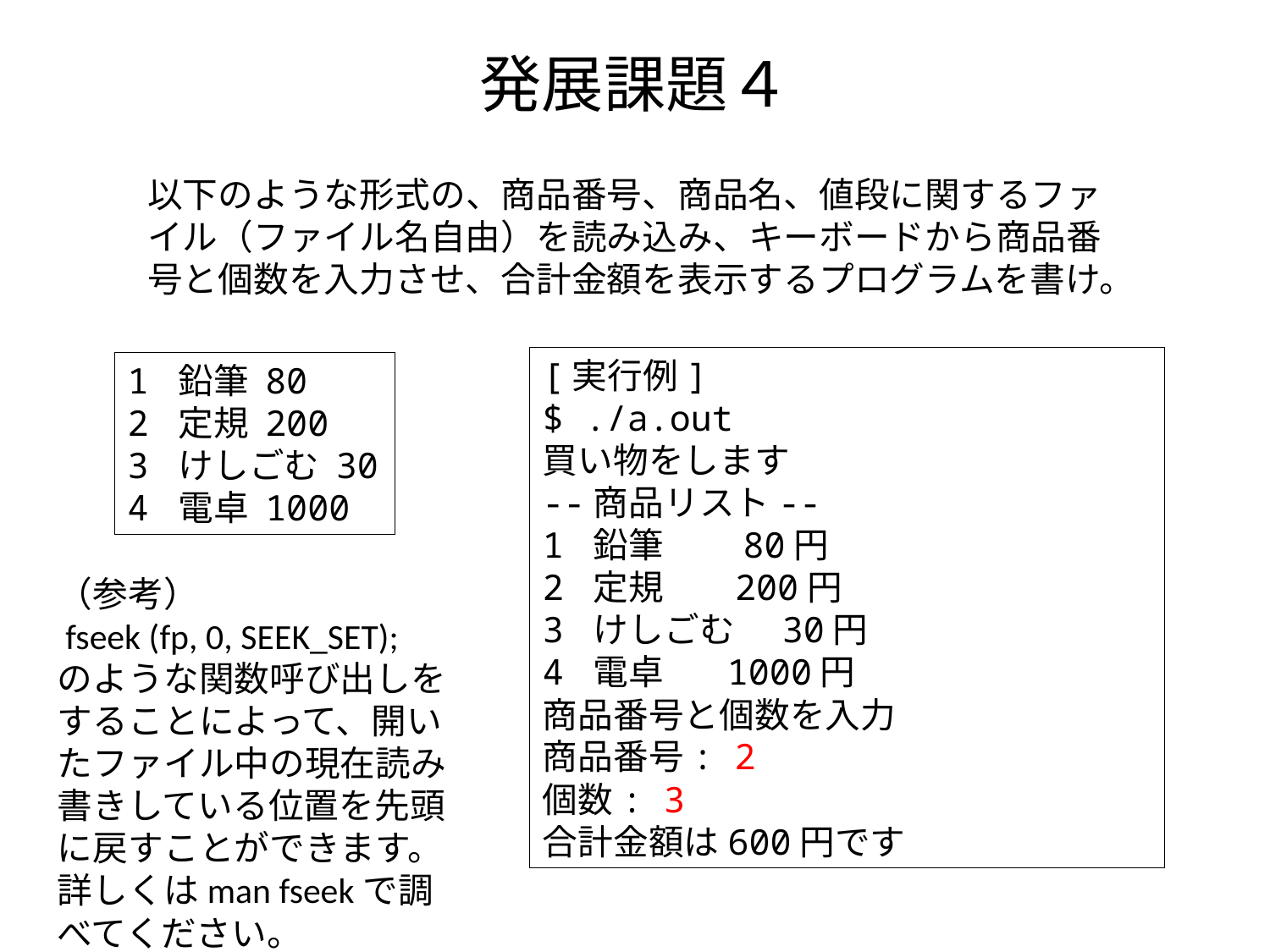

# 発展課題４
以下のような形式の、商品番号、商品名、値段に関するファイル（ファイル名自由）を読み込み、キーボードから商品番号と個数を入力させ、合計金額を表示するプログラムを書け。
[実行例]
$ ./a.out
買い物をします
--商品リスト--
1 鉛筆         80円
2 定規        200円
3 けしごむ     30円
4 電卓       1000円
商品番号と個数を入力
商品番号: 2
個数: 3
合計金額は600円です
1 鉛筆 80
2 定規 200
3 けしごむ 30
4 電卓 1000
（参考）
 fseek (fp, 0, SEEK_SET);
のような関数呼び出しをすることによって、開いたファイル中の現在読み書きしている位置を先頭に戻すことができます。詳しくはman fseekで調べてください。